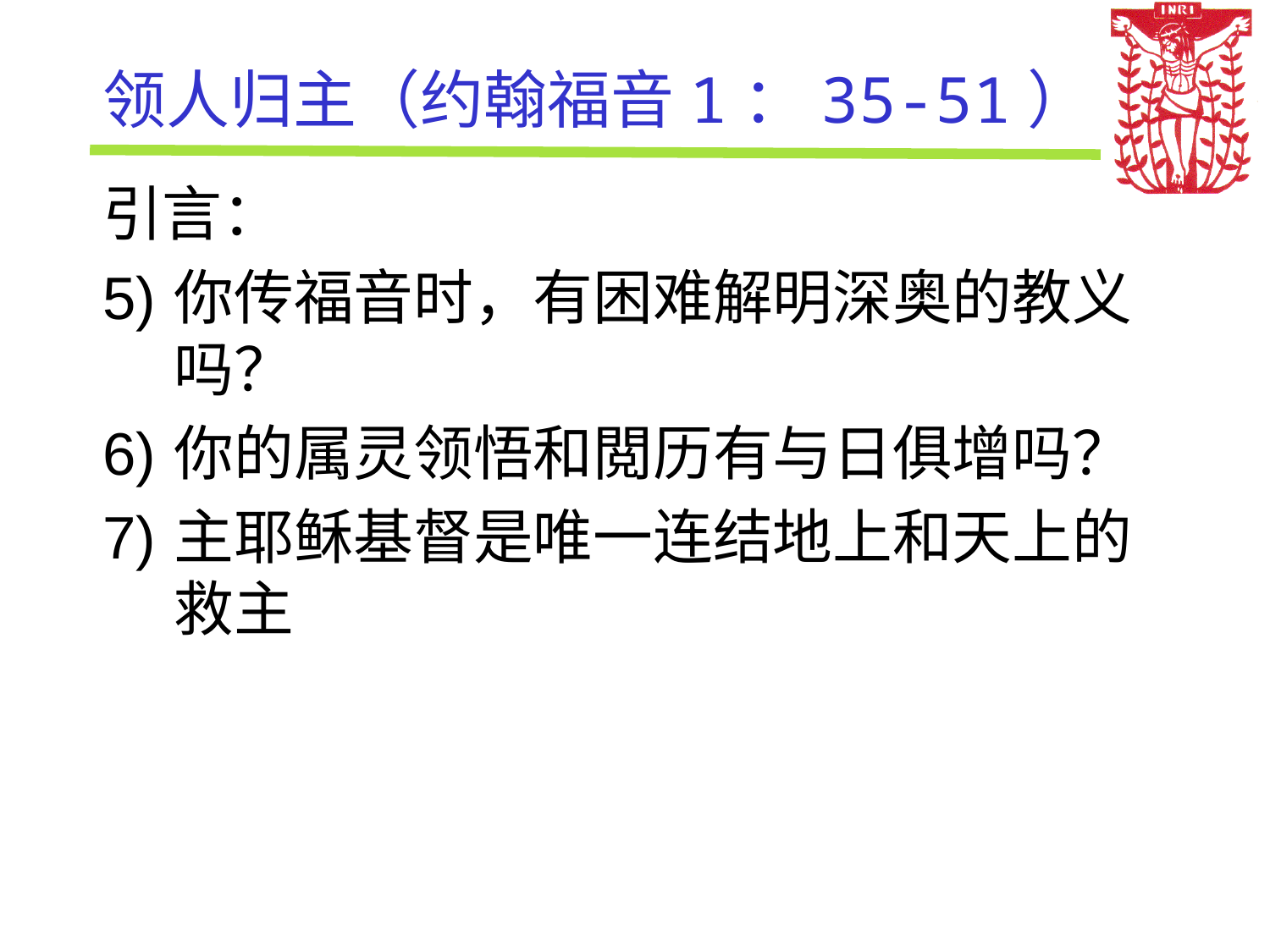

# 领人归主（约翰福音1：35-51）
引言：
你传福音时，有困难解明深奥的教义吗？
你的属灵领悟和閲历有与日俱增吗？
主耶稣基督是唯一连结地上和天上的救主